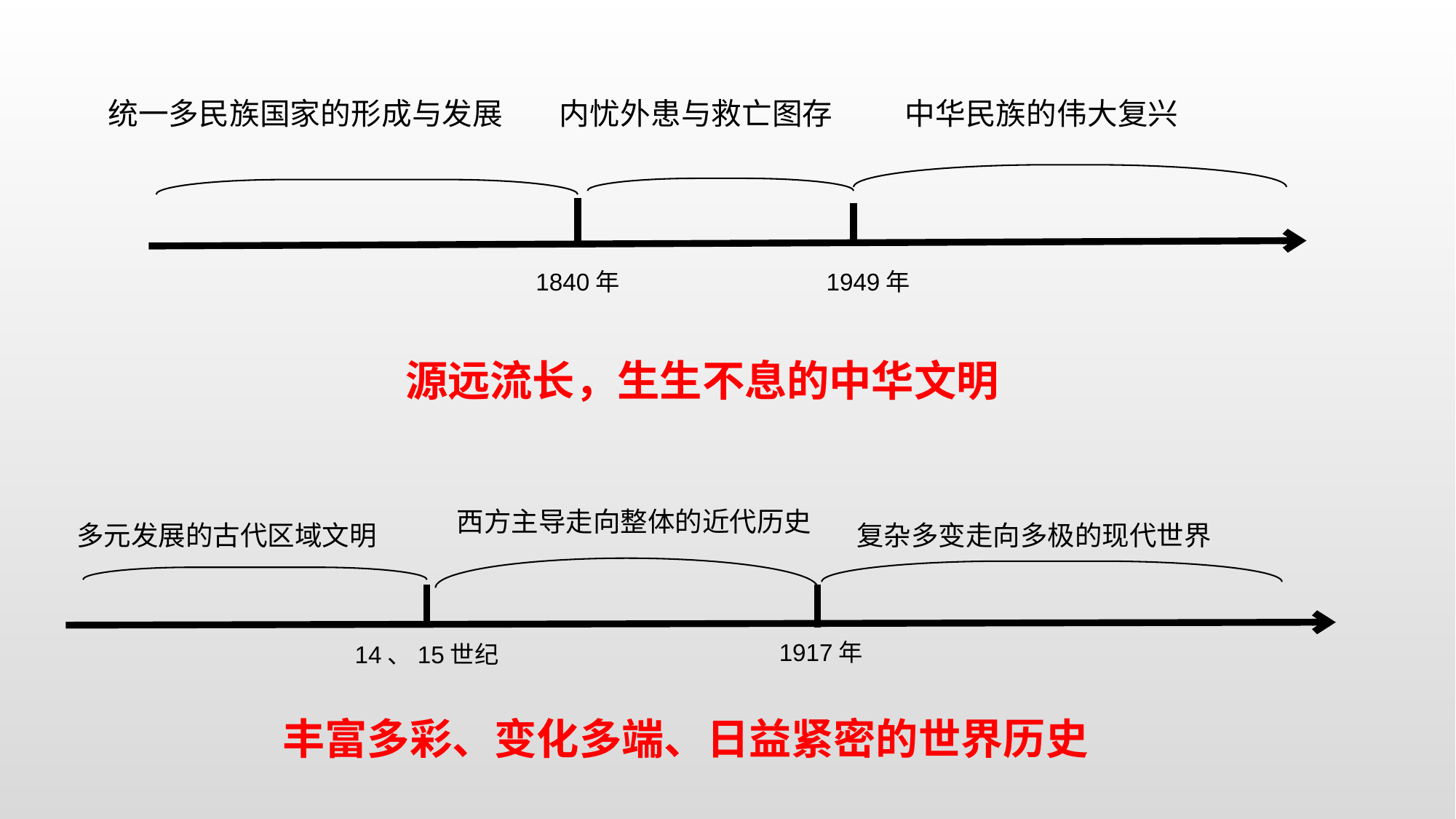

中华民族的伟大复兴
统一多民族国家的形成与发展
内忧外患与救亡图存
1949年
1840年

源远流长，生生不息的中华文明

西方主导走向整体的近代历史
多元发展的古代区域文明
复杂多变走向多极的现代世界
1917年
14、15世纪
丰富多彩、变化多端、日益紧密的世界历史